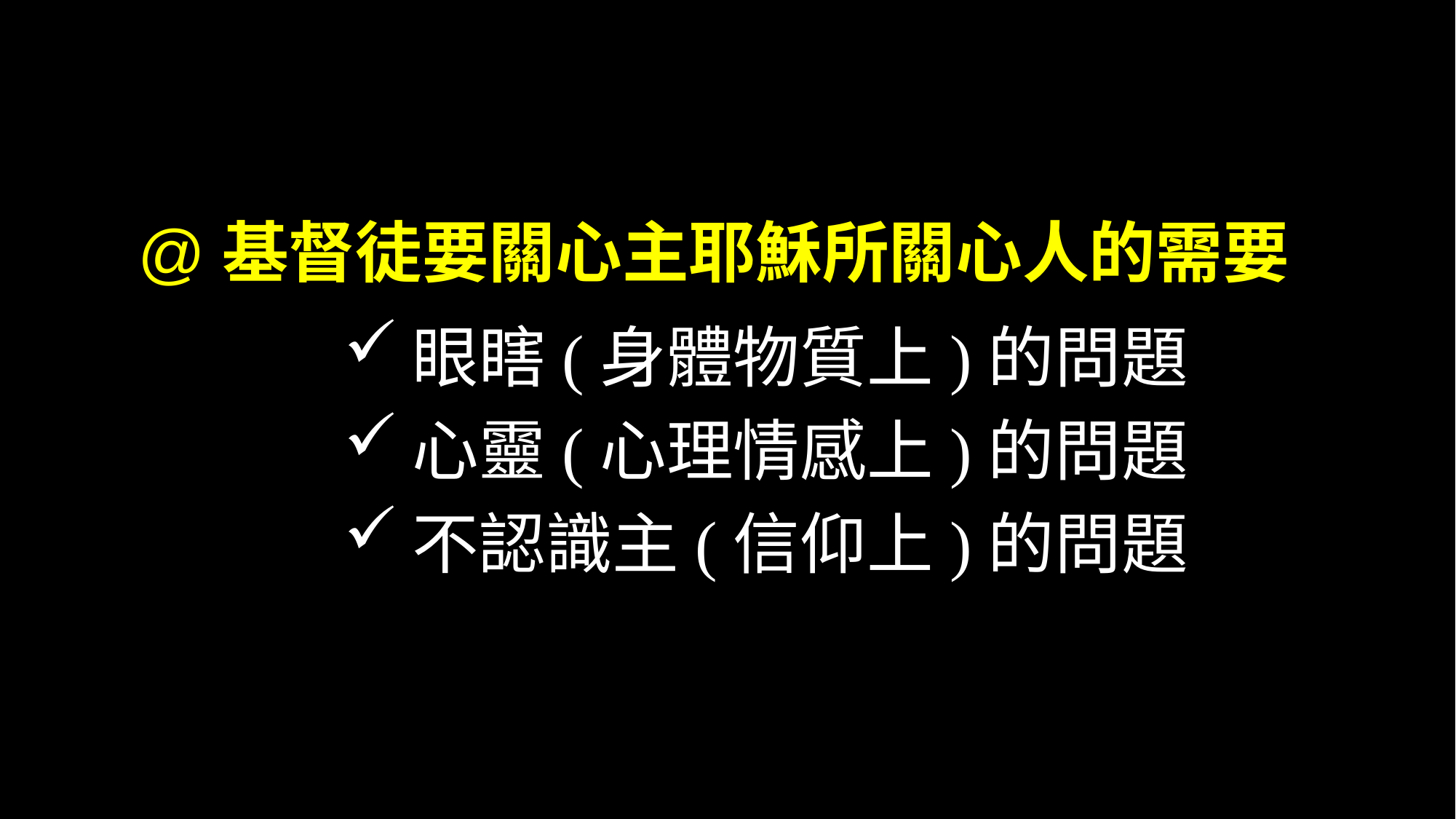

# @基督徒要關心主耶穌所關心人的需要
眼瞎(身體物質上)的問題
心靈(心理情感上)的問題
不認識主(信仰上)的問題